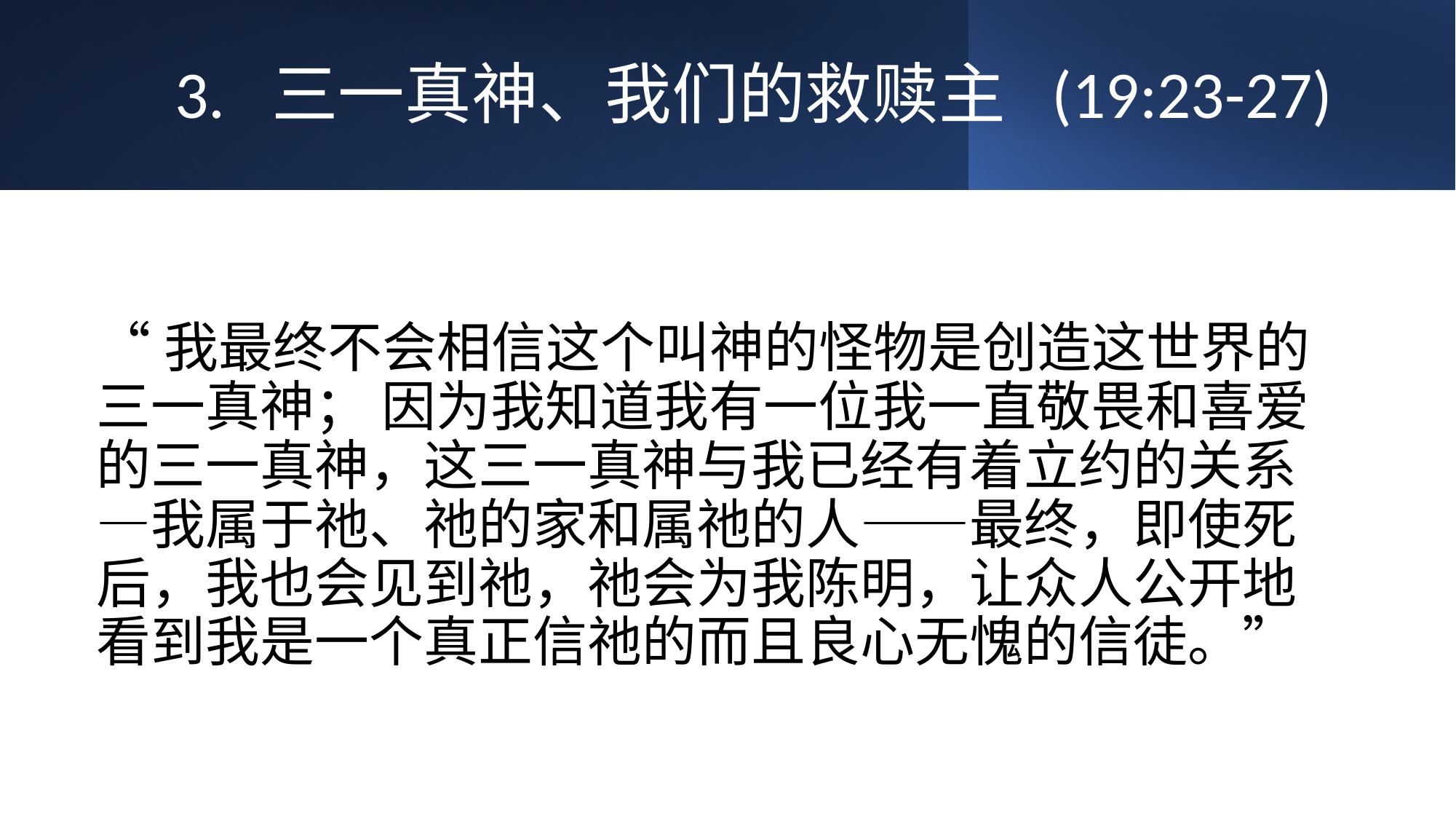

# 3.  三一真神、我们的救赎主  (19:23-27)
“我最终不会相信这个叫神的怪物是创造这世界的三一真神； 因为我知道我有一位我一直敬畏和喜爱的三一真神，这三一真神与我已经有着立约的关系—我属于祂、祂的家和属祂的人——最终，即使死后，我也会见到祂，祂会为我陈明，让众人公开地看到我是一个真正信祂的而且良心无愧的信徒。”